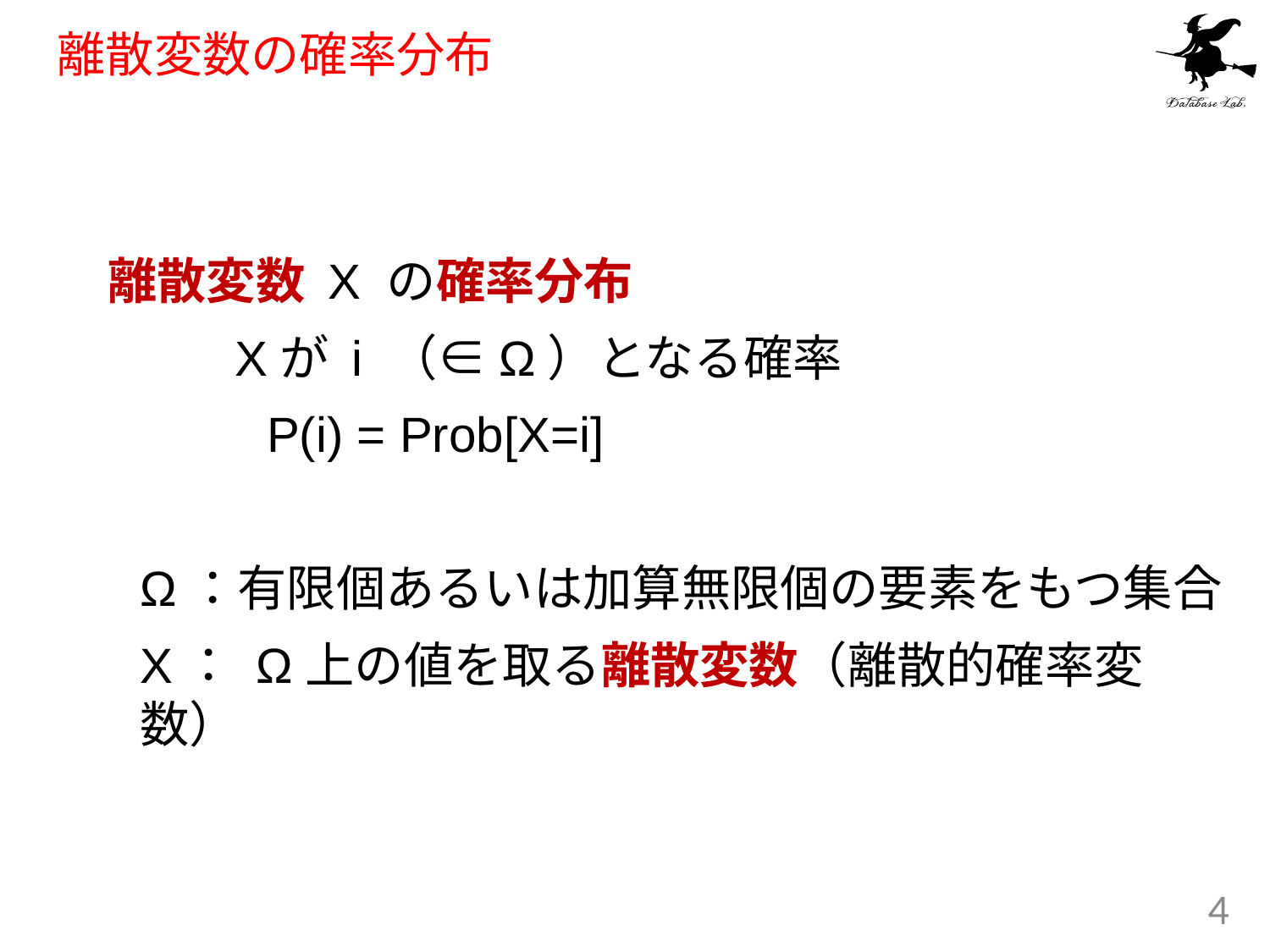

# 離散変数の確率分布
離散変数 X の確率分布
	Xが i （∈Ω）となる確率
		P(i) = Prob[X=i]

	Ω：有限個あるいは加算無限個の要素をもつ集合
	X： Ω上の値を取る離散変数（離散的確率変数）

4